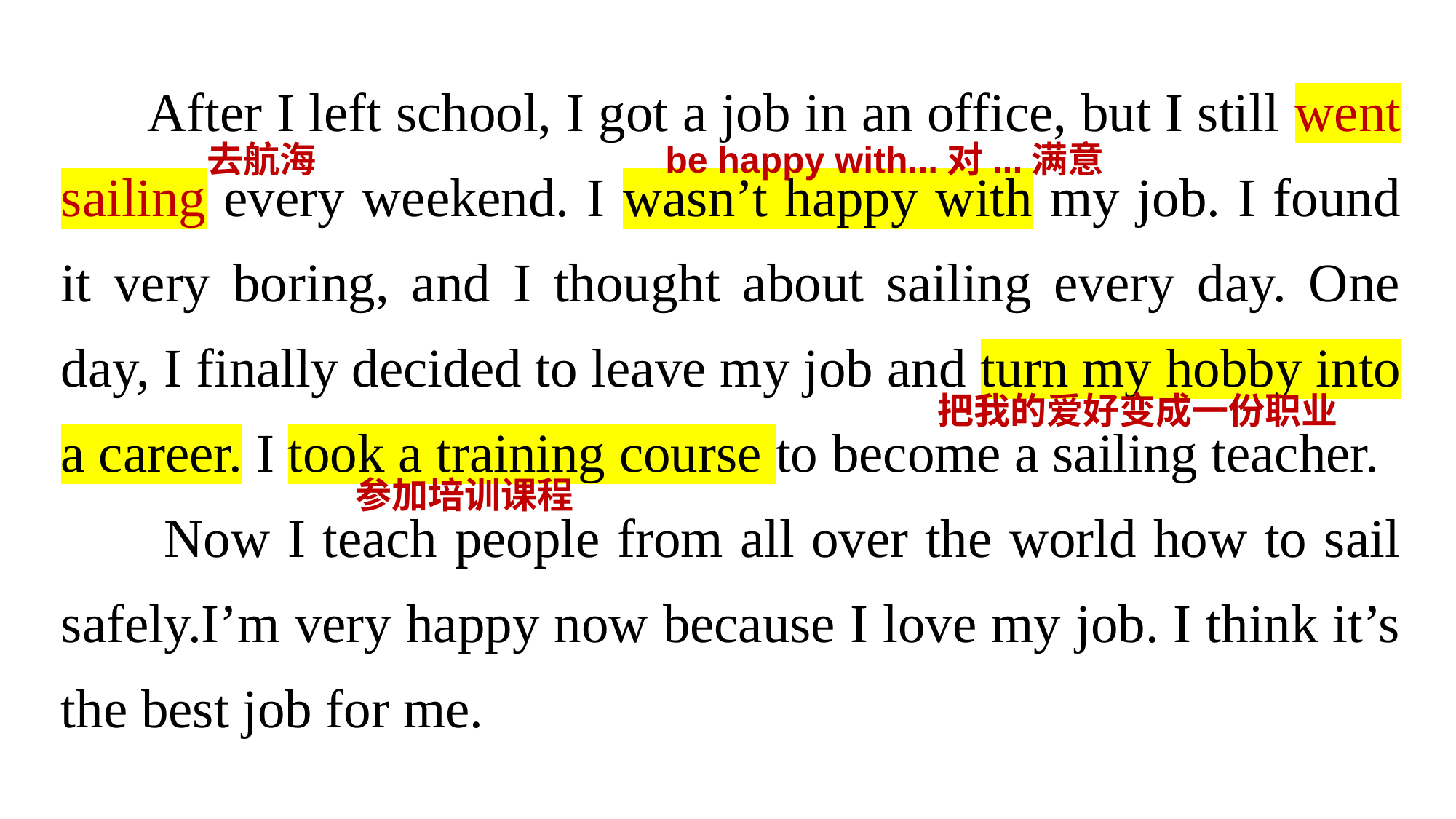

After I left school, I got a job in an office, but I still went sailing every weekend. I wasn’t happy with my job. I found it very boring, and I thought about sailing every day. One day, I finally decided to leave my job and turn my hobby into a career. I took a training course to become a sailing teacher.
      Now I teach people from all over the world how to sail safely.I’m very happy now because I love my job. I think it’s the best job for me.
去航海
be happy with...对...满意
把我的爱好变成一份职业
参加培训课程